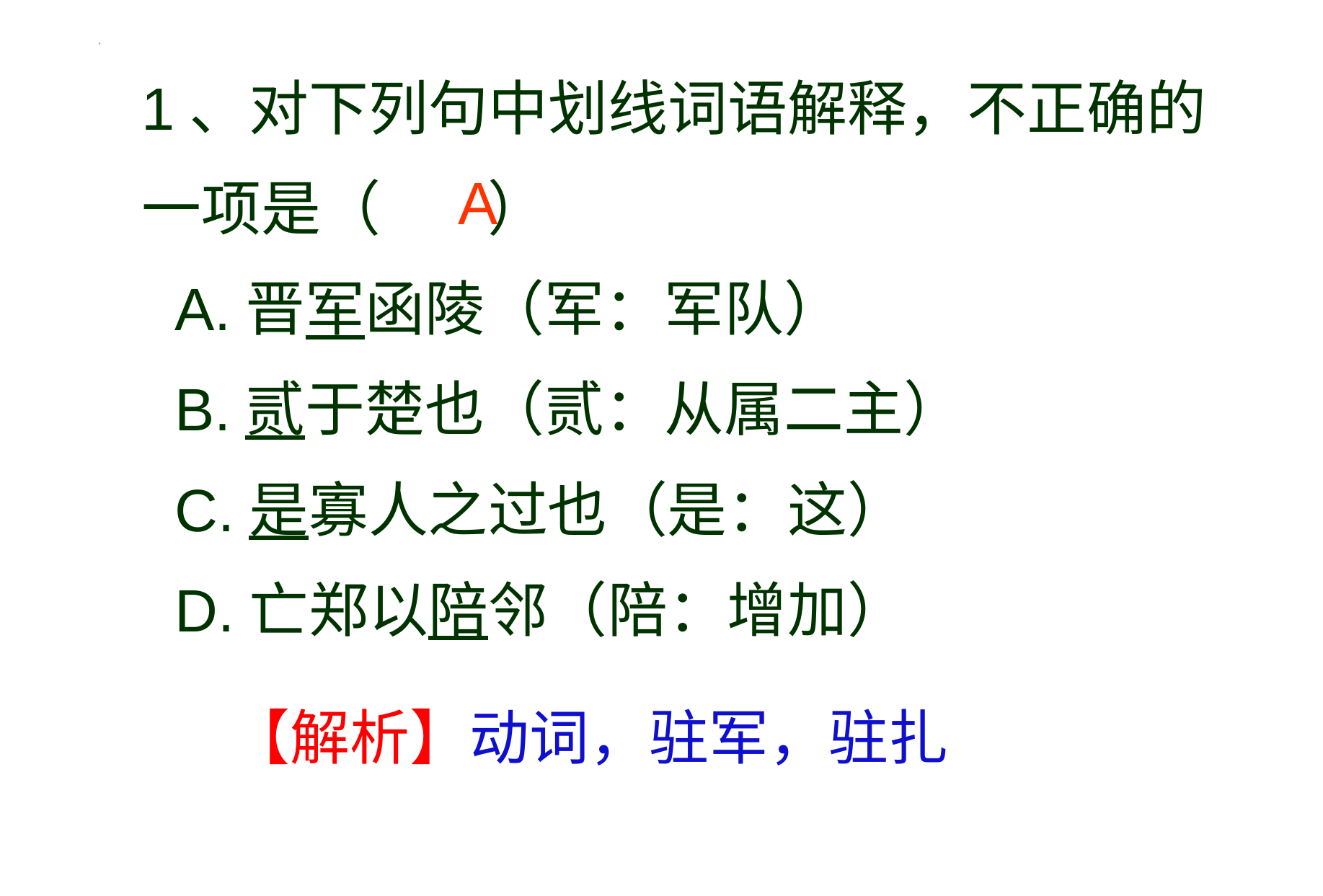

1、对下列句中划线词语解释，不正确的一项是（        ）
  A.晋军函陵（军：军队）
  B.贰于楚也（贰：从属二主）
  C.是寡人之过也（是：这）
  D.亡郑以陪邻（陪：增加）
A
【解析】动词，驻军，驻扎